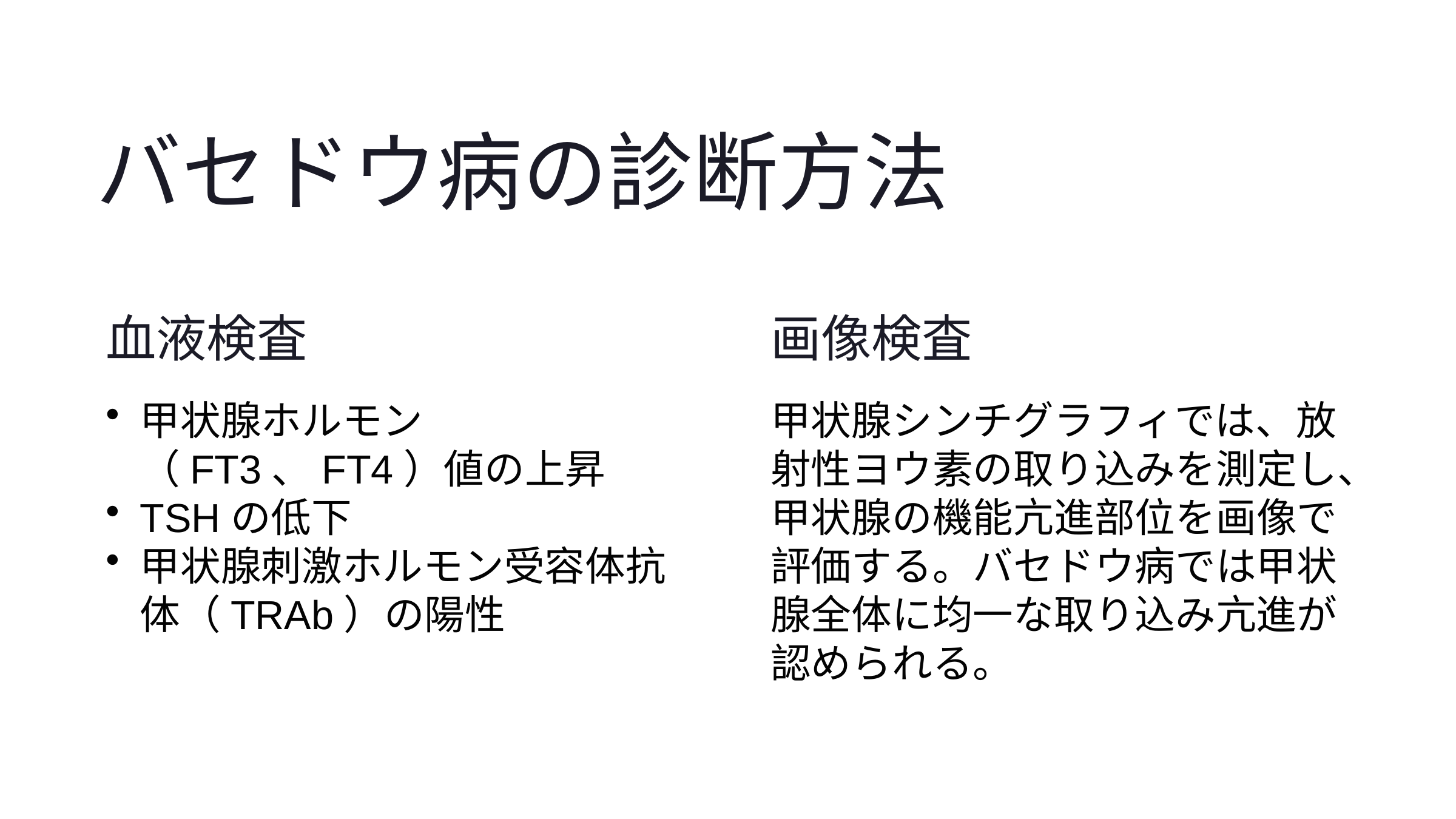

バセドウ病の診断方法
血液検査
画像検査
甲状腺ホルモン（FT3、FT4）値の上昇
TSHの低下
甲状腺刺激ホルモン受容体抗体（TRAb）の陽性
甲状腺シンチグラフィでは、放射性ヨウ素の取り込みを測定し、甲状腺の機能亢進部位を画像で評価する。バセドウ病では甲状腺全体に均一な取り込み亢進が認められる。